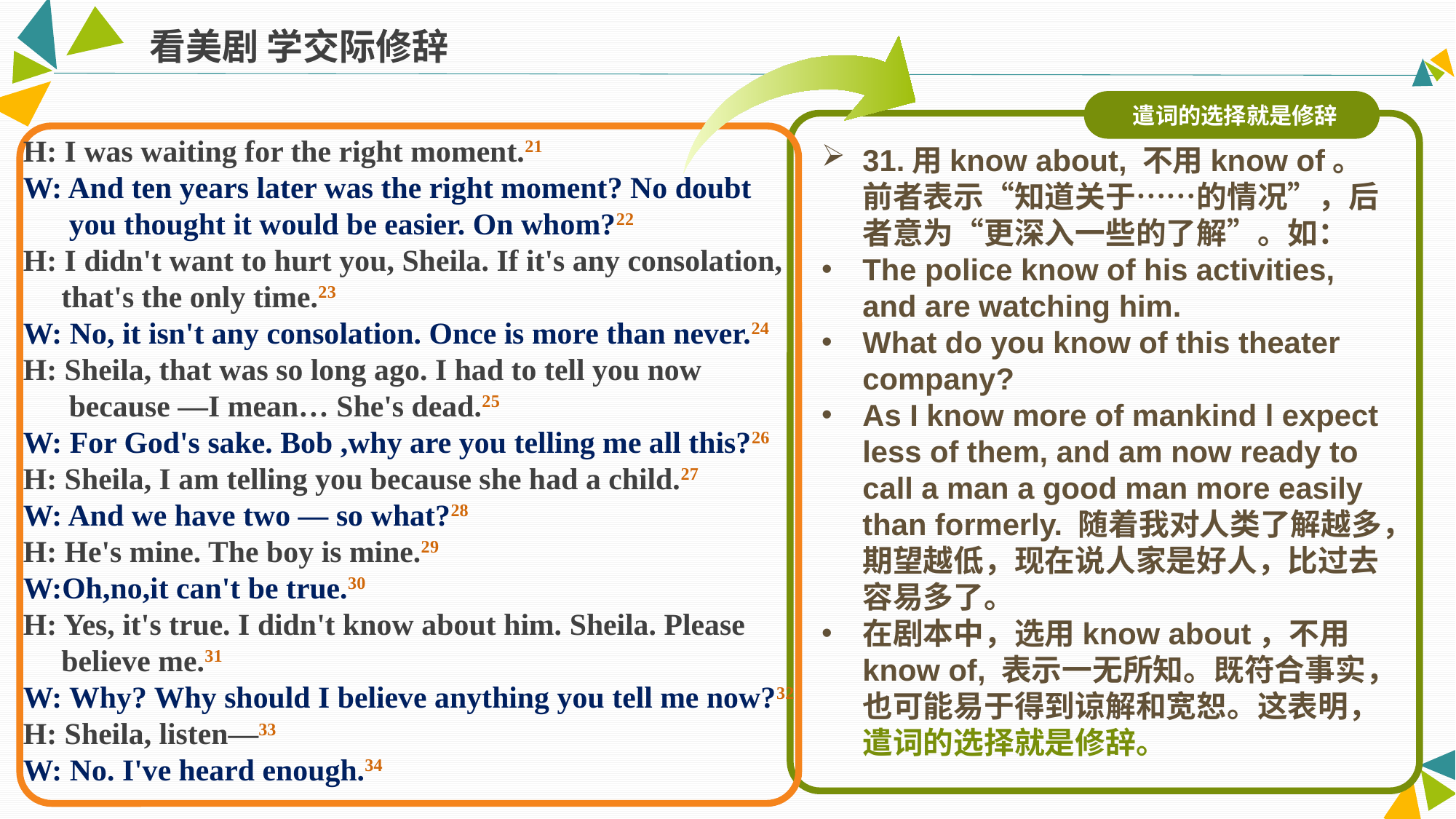

看美剧 学交际修辞

添加文字

遣词的选择就是修辞

31.用know about, 不用know of。前者表示“知道关于……的情况”，后者意为“更深入一些的了解”。如：
The police know of his activities, and are watching him.
What do you know of this theater company?
As I know more of mankind l expect less of them, and am now ready to call a man a good man more easily than formerly. 随着我对人类了解越多，期望越低，现在说人家是好人，比过去容易多了。
在剧本中，选用know about，不用know of, 表示一无所知。既符合事实，也可能易于得到谅解和宽恕。这表明，遣词的选择就是修辞。

H: I was waiting for the right moment.21
W: And ten years later was the right moment? No doubt
      you thought it would be easier. On whom?22
H: I didn't want to hurt you, Sheila. If it's any consolation,
     that's the only time.23
W: No, it isn't any consolation. Once is more than never.24
H: Sheila, that was so long ago. I had to tell you now
      because —I mean… She's dead.25
W: For God's sake. Bob ,why are you telling me all this?26
H: Sheila, I am telling you because she had a child.27
W: And we have two — so what?28
H: He's mine. The boy is mine.29
W:Oh,no,it can't be true.30
H: Yes, it's true. I didn't know about him. Sheila. Please
     believe me.31
W: Why? Why should I believe anything you tell me now?32
H: Sheila, listen—33
W: No. I've heard enough.34